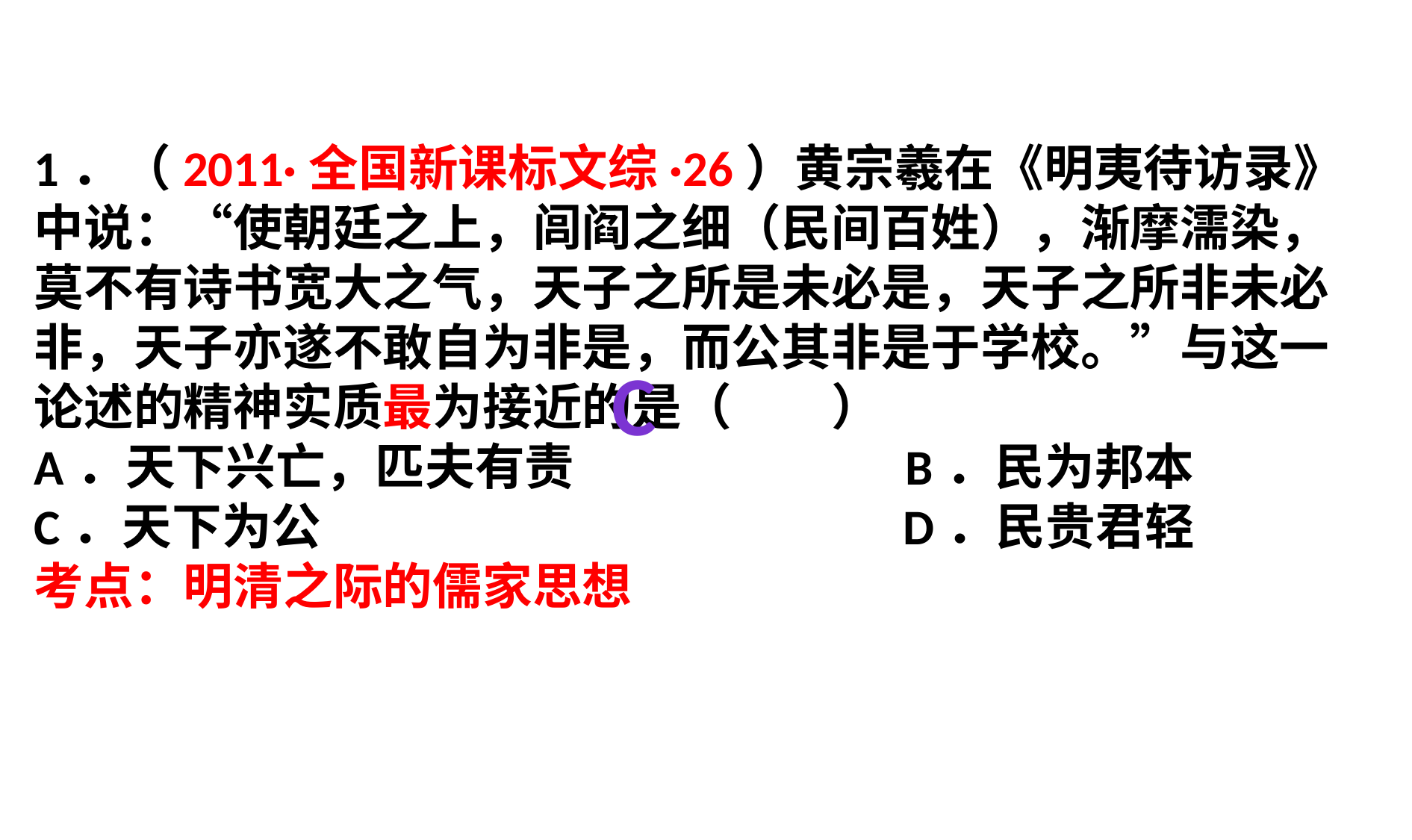

1．（2011·全国新课标文综·26）黄宗羲在《明夷待访录》中说：“使朝廷之上，闾阎之细（民间百姓），渐摩濡染，莫不有诗书宽大之气，天子之所是未必是，天子之所非未必非，天子亦遂不敢自为非是，而公其非是于学校。”与这一论述的精神实质最为接近的是（　　）
A．天下兴亡，匹夫有责                            B．民为邦本
C．天下为公                                                  D．民贵君轻
考点：明清之际的儒家思想

C